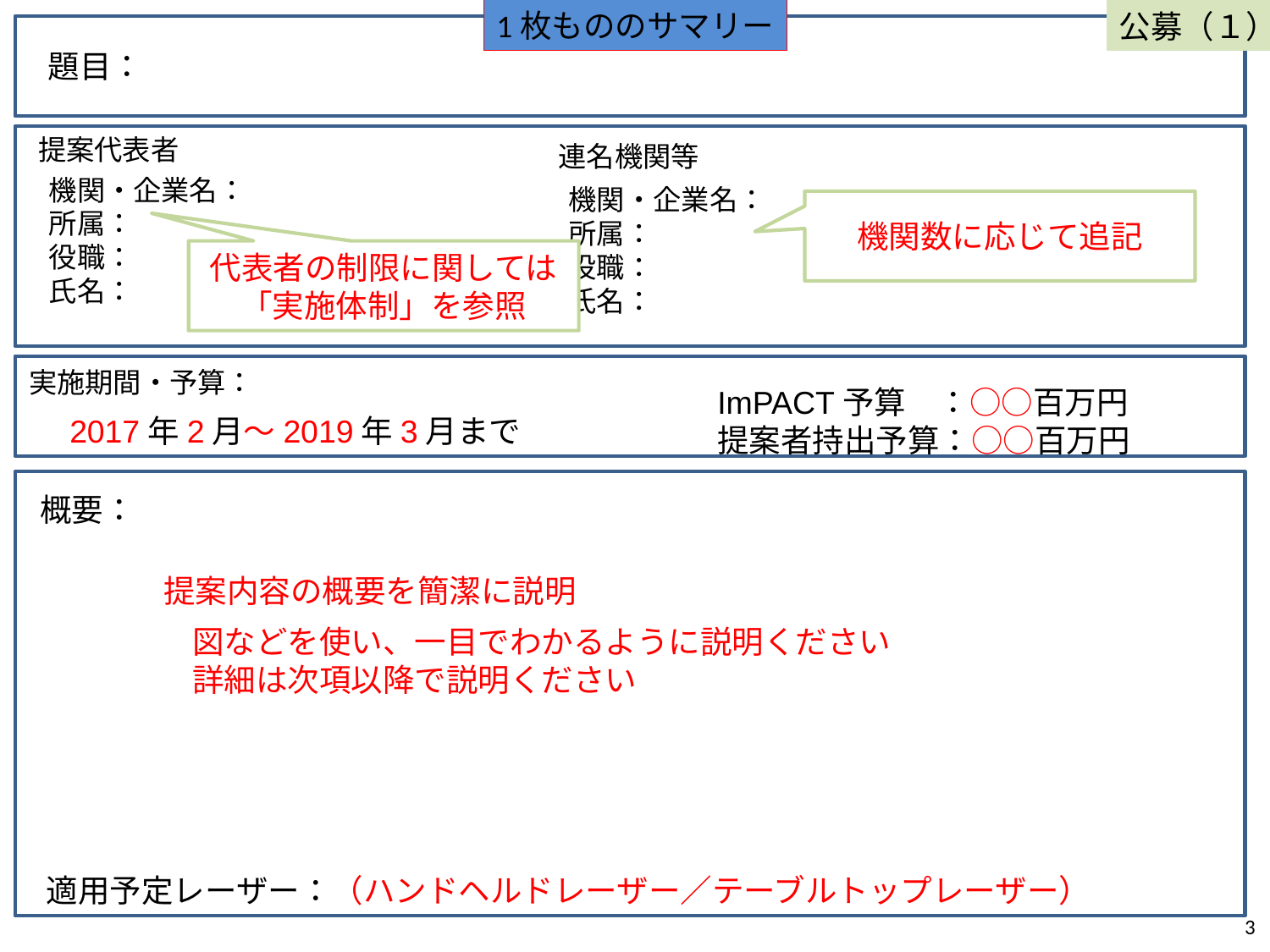

1枚もののサマリー
公募（１）

題目：

提案代表者
連名機関等
機関・企業名：
所属：
役職：
氏名：
機関・企業名：
所属：
役職：
氏名：
機関数に応じて追記
代表者の制限に関しては
「実施体制」を参照

実施期間・予算：
ImPACT予算　：○○百万円
提案者持出予算：○○百万円
2017年2月～2019年3月まで

概要：
提案内容の概要を簡潔に説明
図などを使い、一目でわかるように説明ください
詳細は次項以降で説明ください
適用予定レーザー：（ハンドヘルドレーザー／テーブルトップレーザー）
3